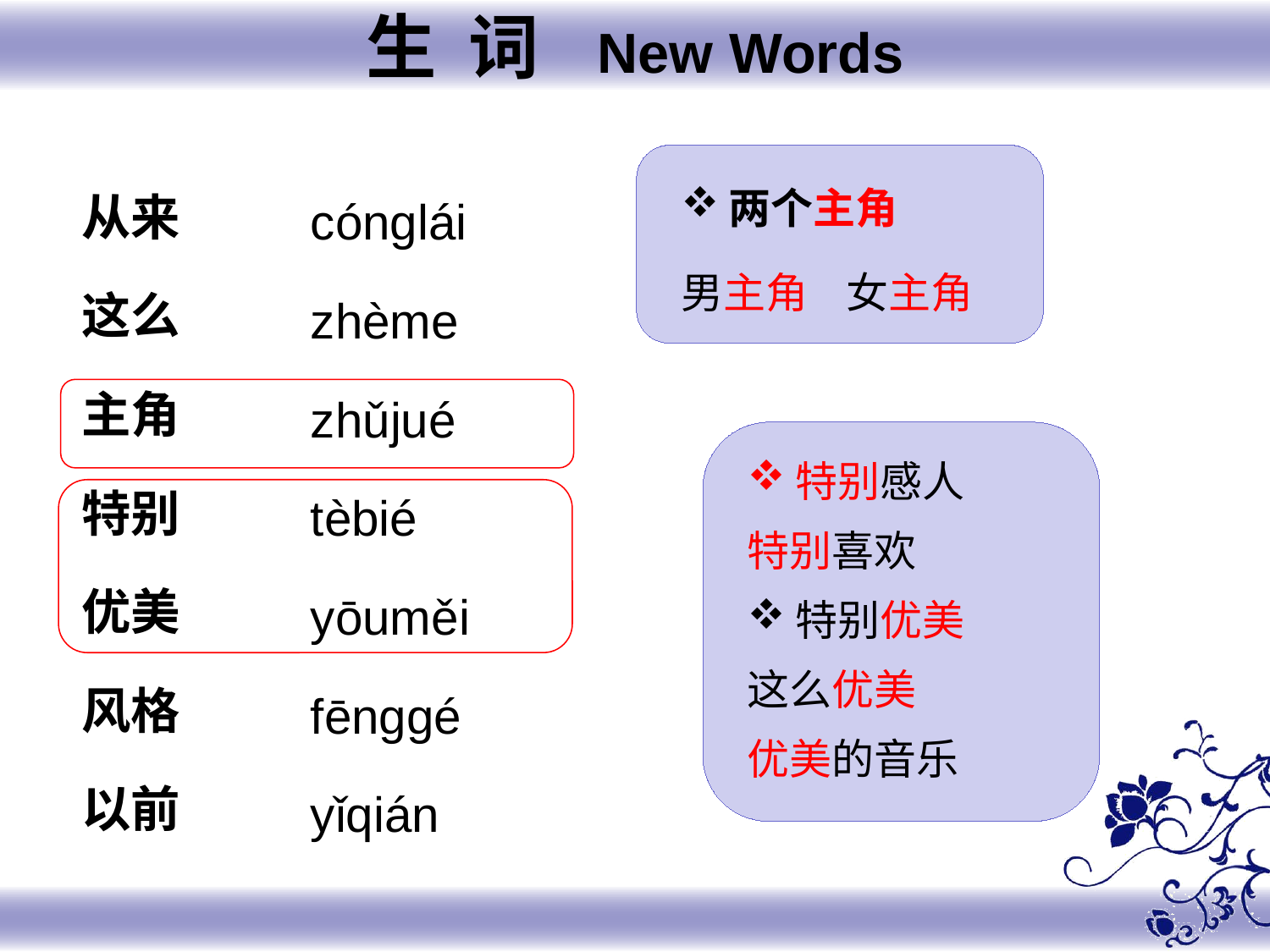

生  词   New Words

两个主角
男主角    女主角

从来
这么
主角
特别
优美
风格
以前
cónglái
zhème
zhǔjué
tèbié
yōuměi
fēnggé
yǐqián

特别感人
特别喜欢
特别优美
这么优美
优美的音乐